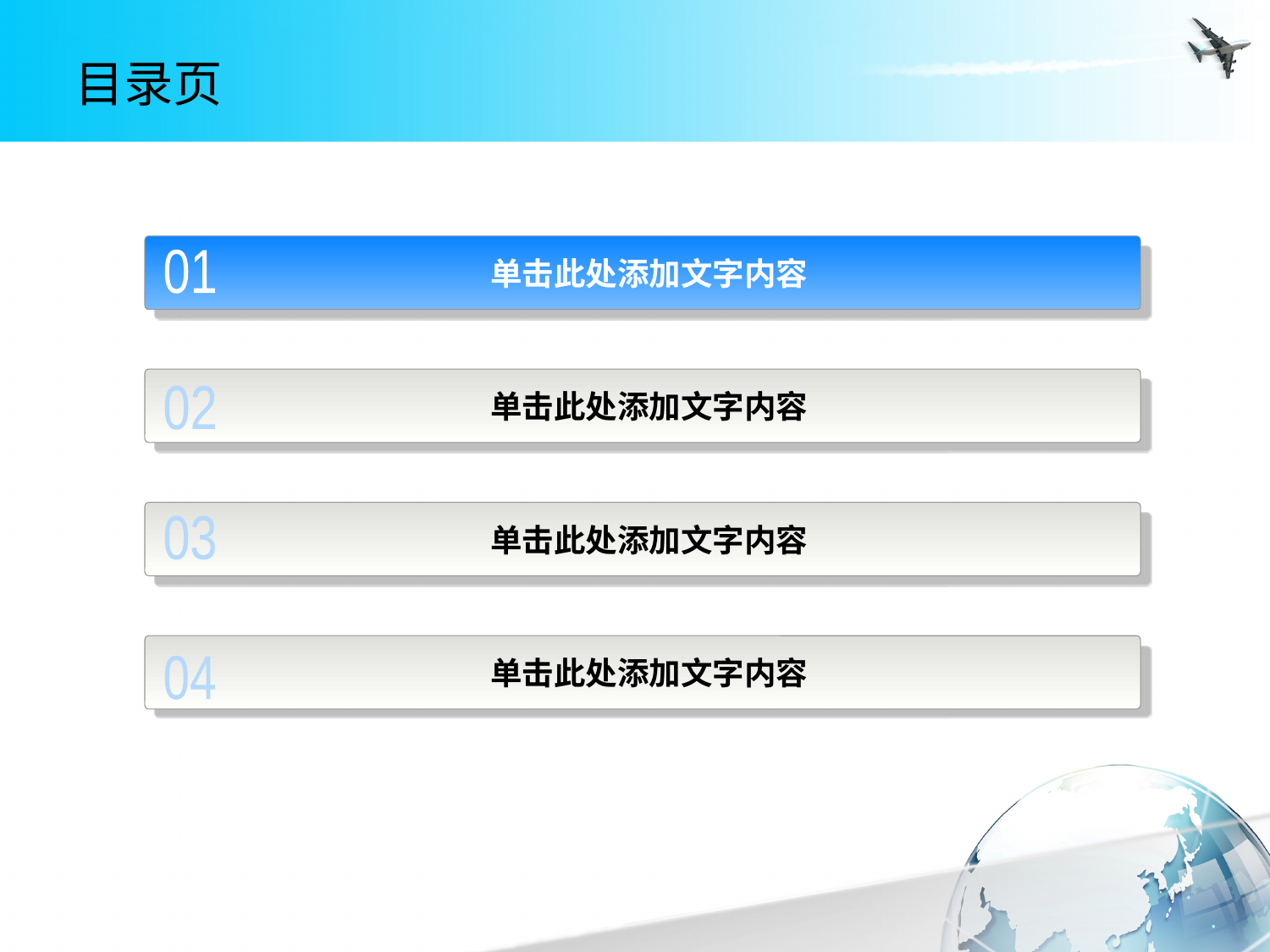

# 目录页
单击此处添加文字内容
01
单击此处添加文字内容
02
单击此处添加文字内容
03
单击此处添加文字内容
04